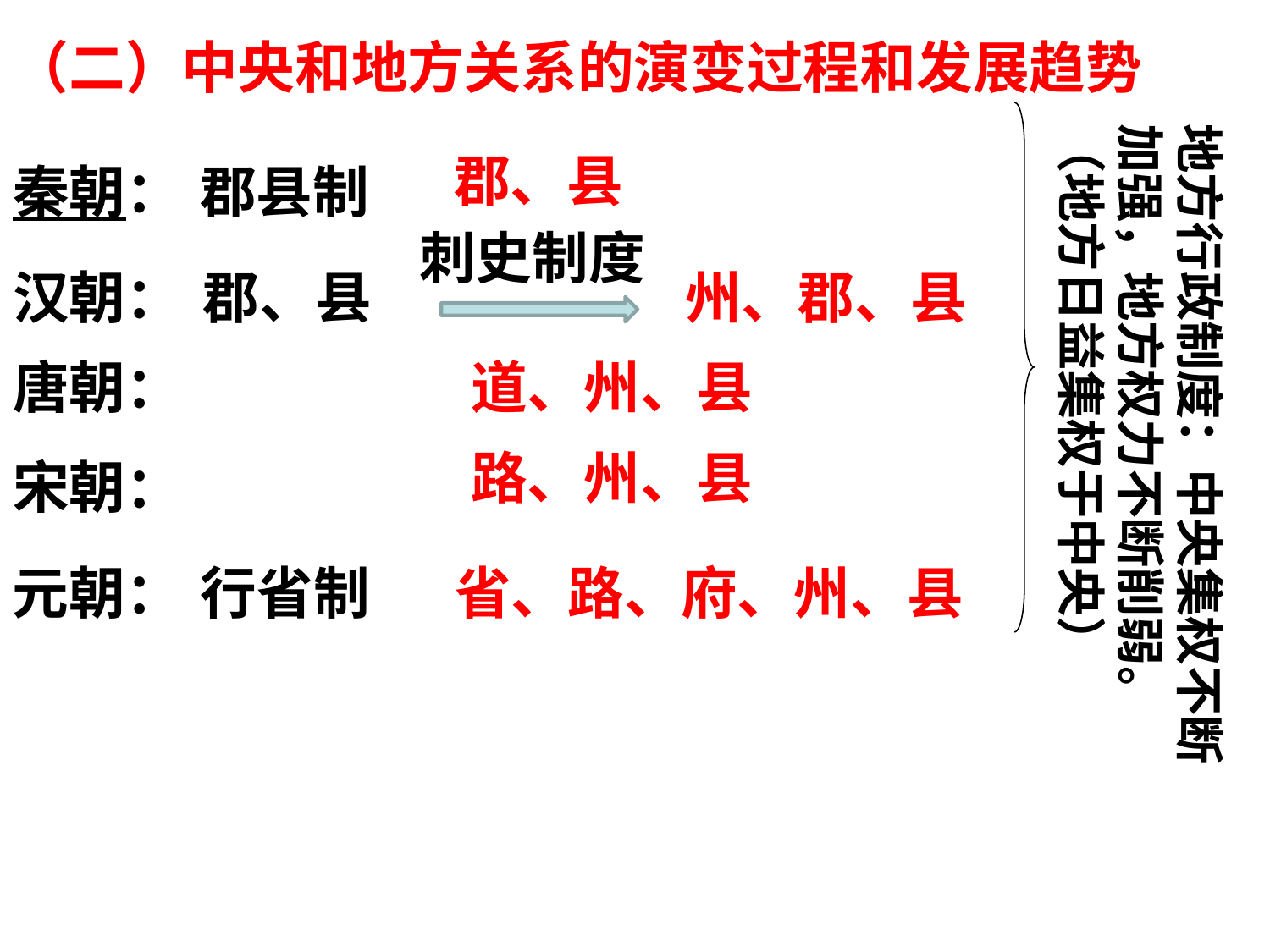

（二）中央和地方关系的演变过程和发展趋势

地方行政制度：中央集权不断加强，地方权力不断削弱。（地方日益集权于中央）
郡、县
秦朝：
郡县制
刺史制度
汉朝：
郡、县
州、郡、县

唐朝：
道、州、县
路、州、县
宋朝：
元朝：
行省制
省、路、府、州、县